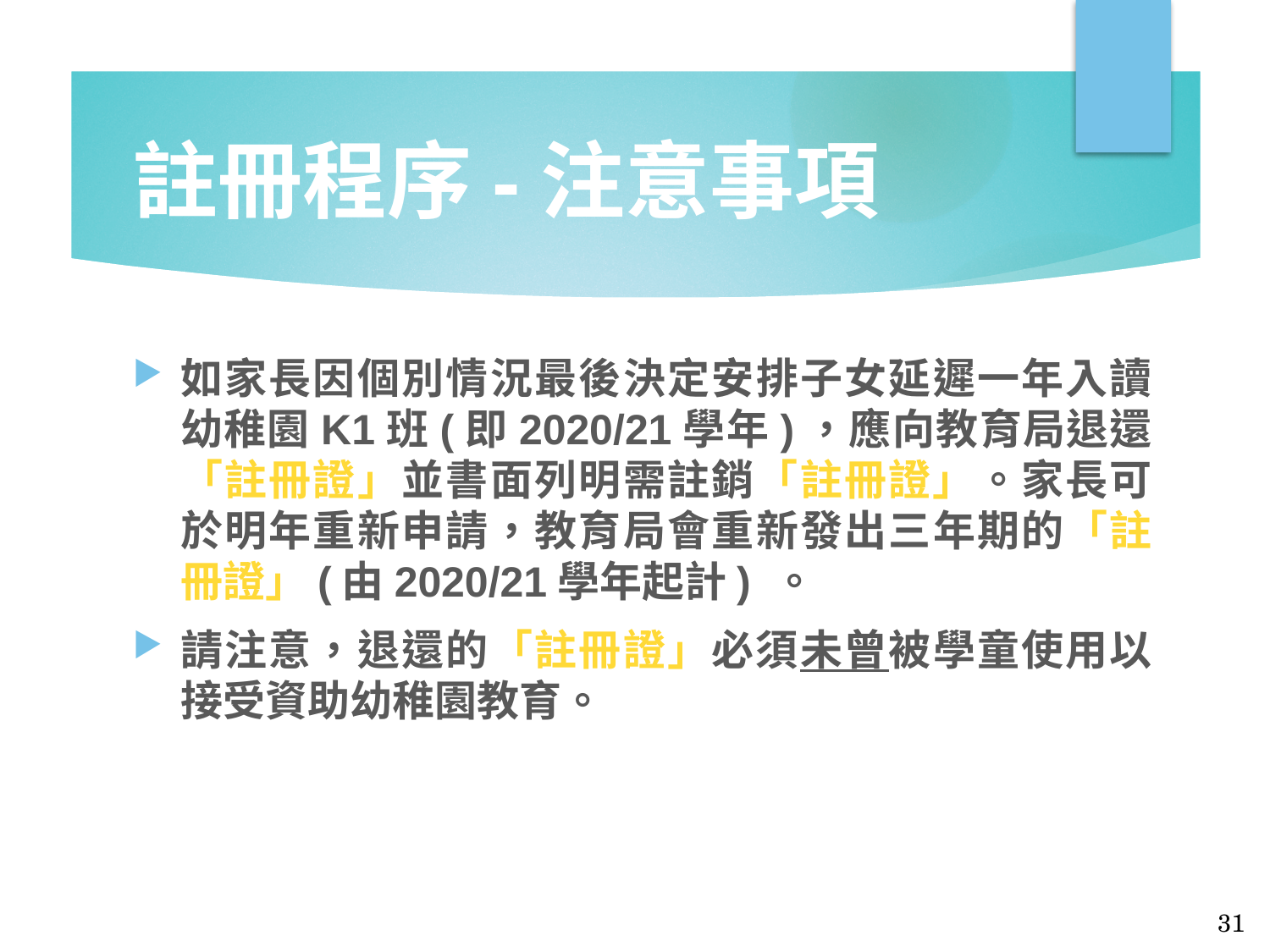

# 註冊程序-注意事項
如家長因個別情況最後決定安排子女延遲一年入讀幼稚園K1班(即2020/21學年)，應向教育局退還「註冊證」並書面列明需註銷「註冊證」。家長可於明年重新申請，教育局會重新發出三年期的「註冊證」(由2020/21學年起計) 。
請注意，退還的「註冊證」必須未曾被學童使用以接受資助幼稚園教育。
31